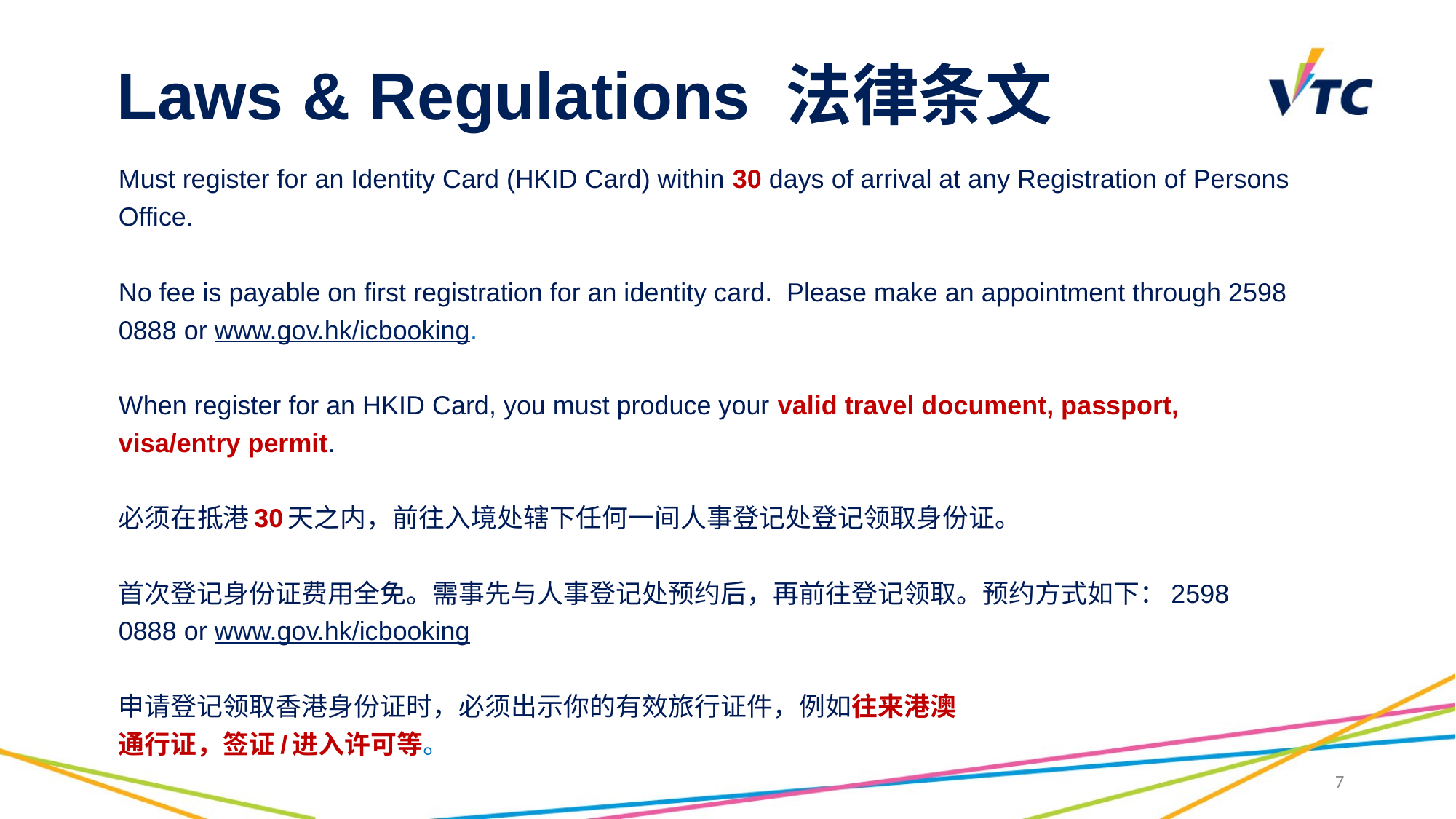

# Laws & Regulations 法律条文
Must register for an Identity Card (HKID Card) within 30 days of arrival at any Registration of Persons Office.

No fee is payable on first registration for an identity card.  Please make an appointment through 2598 0888 or www.gov.hk/icbooking.

When register for an HKID Card, you must produce your valid travel document, passport, visa/entry permit.

必须在抵港30天之内，前往入境处辖下任何一间人事登记处登记领取身份证。

首次登记身份证费用全免。需事先与人事登记处预约后，再前往登记领取。预约方式如下：2598 0888 or www.gov.hk/icbooking

申请登记领取香港身份证时，必须出示你的有效旅行证件，例如往来港澳
通行证，签证/进入许可等。
7